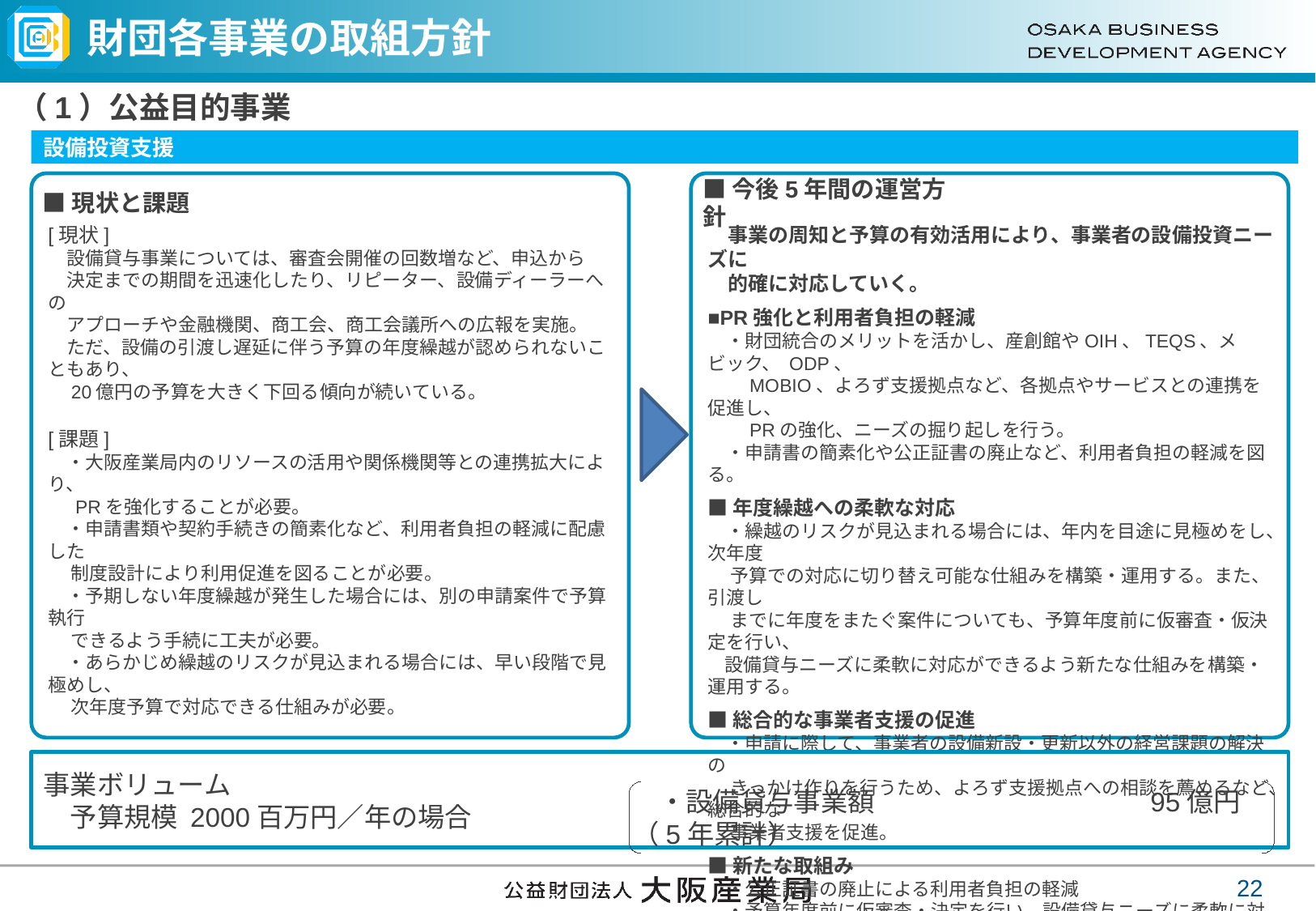

# 財団各事業の取組方針
（1）公益目的事業
設備投資支援

■現状と課題
■今後5年間の運営方針
[現状]
　設備貸与事業については、審査会開催の回数増など、申込から
　決定までの期間を迅速化したり、リピーター、設備ディーラーへの
　アプローチや金融機関、商工会、商工会議所への広報を実施。
　ただ、設備の引渡し遅延に伴う予算の年度繰越が認められないこともあり、
　20億円の予算を大きく下回る傾向が続いている。

[課題]
　・大阪産業局内のリソースの活用や関係機関等との連携拡大により、
　 PRを強化することが必要。
　・申請書類や契約手続きの簡素化など、利用者負担の軽減に配慮した
　 制度設計により利用促進を図ることが必要。
　・予期しない年度繰越が発生した場合には、別の申請案件で予算執行
　 できるよう手続に工夫が必要。
　・あらかじめ繰越のリスクが見込まれる場合には、早い段階で見極めし、
　 次年度予算で対応できる仕組みが必要。

　事業の周知と予算の有効活用により、事業者の設備投資ニーズに
　的確に対応していく。
■PR強化と利用者負担の軽減
　・財団統合のメリットを活かし、産創館やOIH、TEQS、メビック、 ODP、
　　MOBIO、よろず支援拠点など、各拠点やサービスとの連携を促進し、
　　PRの強化、ニーズの掘り起しを行う。
　・申請書の簡素化や公正証書の廃止など、利用者負担の軽減を図る。
■年度繰越への柔軟な対応
　・繰越のリスクが見込まれる場合には、年内を目途に見極めをし、次年度
　 予算での対応に切り替え可能な仕組みを構築・運用する。また、引渡し
　 までに年度をまたぐ案件についても、予算年度前に仮審査・仮決定を行い、
   設備貸与ニーズに柔軟に対応ができるよう新たな仕組みを構築・運用する。
■総合的な事業者支援の促進
　・申請に際して、事業者の設備新設・更新以外の経営課題の解決の
　 きっかけ作りを行うため、よろず支援拠点への相談を薦めるなど、総合的な
　 事業者支援を促進。

■新たな取組み
　・公正証書の廃止による利用者負担の軽減
　・予算年度前に仮審査・決定を行い、設備貸与ニーズに柔軟に対応できる
　 新たな仕組みを構築（令和元年度から試行）

事業ボリューム
　予算規模 2000百万円／年の場合
　・設備貸与事業額　　　　　　　　　　95億円（5年累計）
22